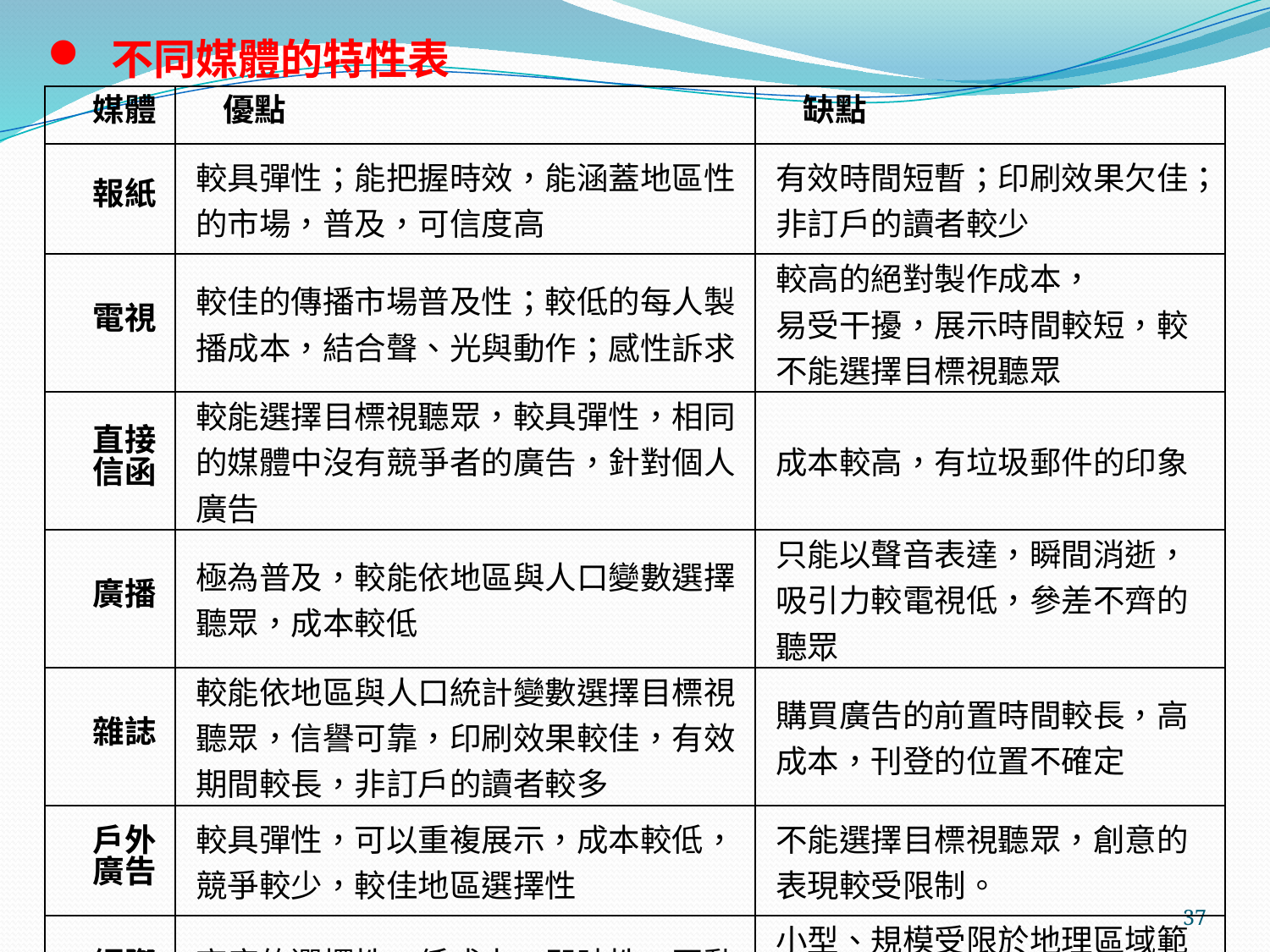

不同媒體的特性表
| 媒體 | 優點 | 缺點 |
| --- | --- | --- |
| 報紙 | 較具彈性；能把握時效，能涵蓋地區性的市場，普及，可信度高 | 有效時間短暫；印刷效果欠佳； 非訂戶的讀者較少 |
| 電視 | 較佳的傳播市場普及性；較低的每人製播成本，結合聲、光與動作；感性訴求 | 較高的絕對製作成本， 易受干擾，展示時間較短，較不能選擇目標視聽眾 |
| 直接信函 | 較能選擇目標視聽眾，較具彈性，相同的媒體中沒有競爭者的廣告，針對個人廣告 | 成本較高，有垃圾郵件的印象 |
| 廣播 | 極為普及，較能依地區與人口變數選擇聽眾，成本較低 | 只能以聲音表達，瞬間消逝，吸引力較電視低，參差不齊的聽眾 |
| 雜誌 | 較能依地區與人口統計變數選擇目標視聽眾，信譽可靠，印刷效果較佳，有效期間較長，非訂戶的讀者較多 | 購買廣告的前置時間較長，高成本，刊登的位置不確定 |
| 戶外廣告 | 較具彈性，可以重複展示，成本較低，競爭較少，較佳地區選擇性 | 不能選擇目標視聽眾，創意的表現較受限制。 |
| 網際網路 | 高度的選擇性、低成本、即時性，互動式的能力 | 小型、規模受限於地理區域範圍，效果相對較低，視聽眾本身可以控制展示情形。 |
37